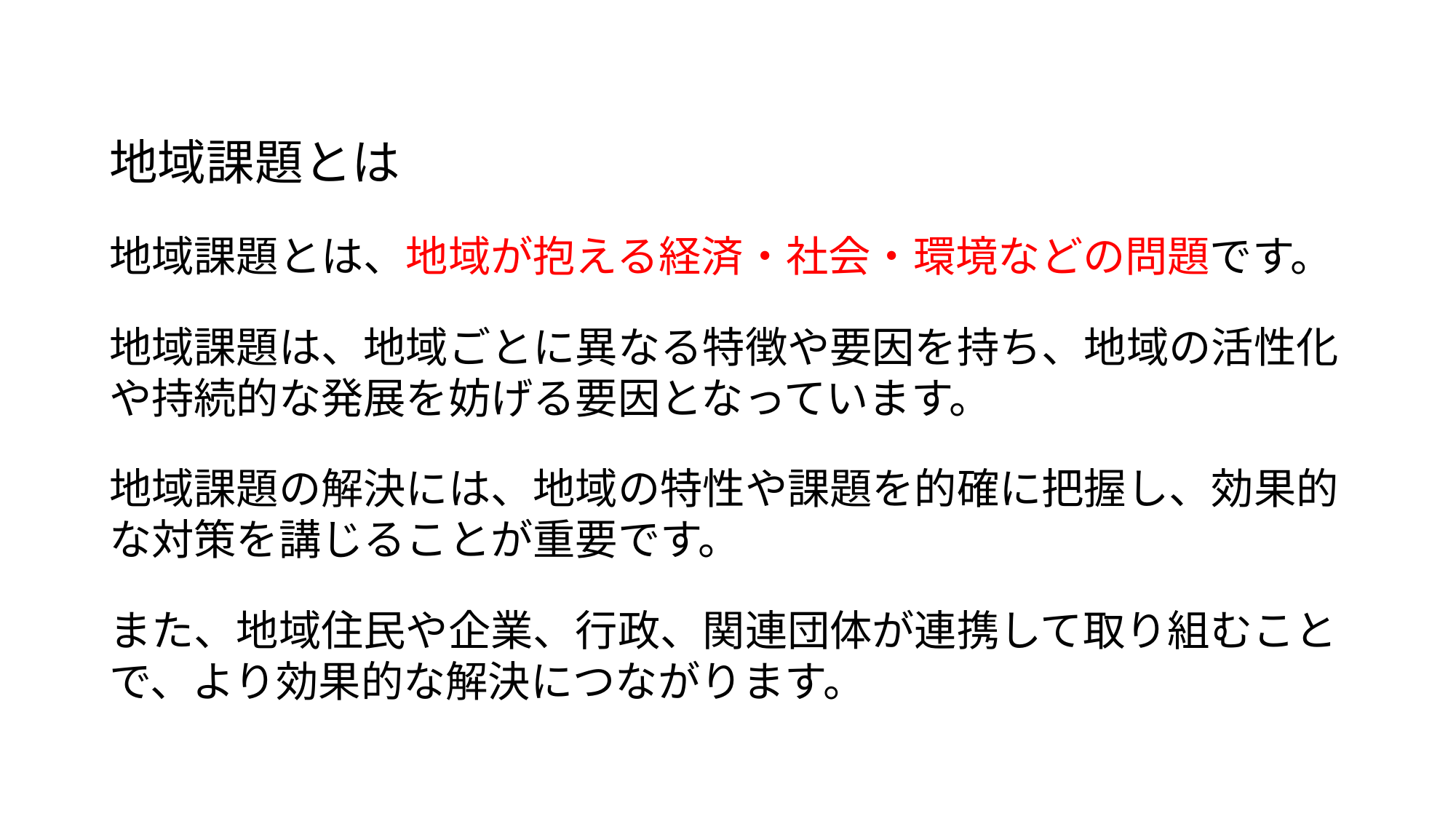

地域課題とは
地域課題とは、地域が抱える経済・社会・環境などの問題です。
地域課題は、地域ごとに異なる特徴や要因を持ち、地域の活性化や持続的な発展を妨げる要因となっています。
地域課題の解決には、地域の特性や課題を的確に把握し、効果的な対策を講じることが重要です。
また、地域住民や企業、行政、関連団体が連携して取り組むことで、より効果的な解決につながります。